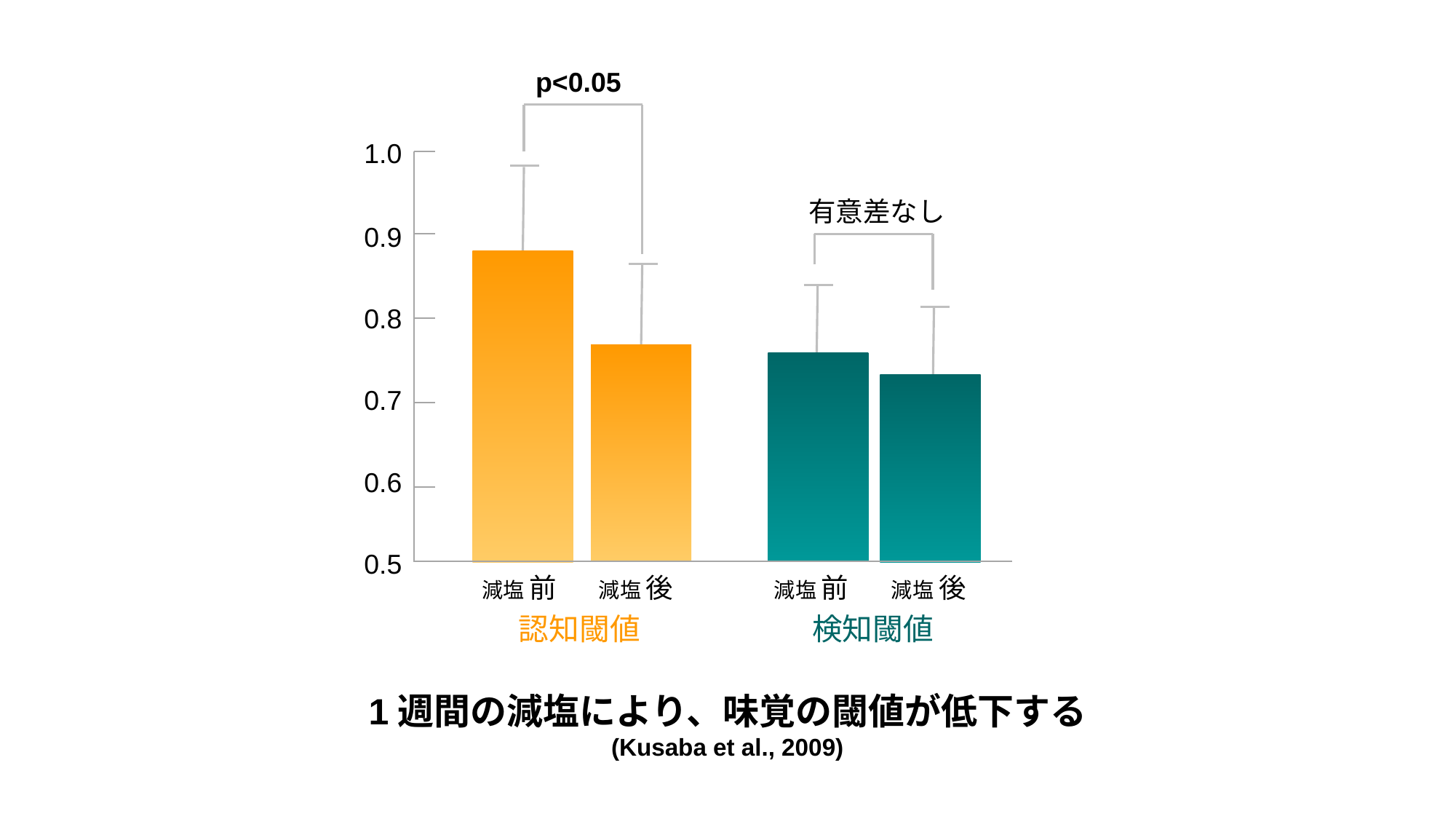

p<0.05
1.0
有意差なし
0.9

0.8

0.7
0.6
0.5
減塩 前
減塩 後
減塩 前
減塩 後
認知閾値
検知閾値
1週間の減塩により、味覚の閾値が低下する
(Kusaba et al., 2009)